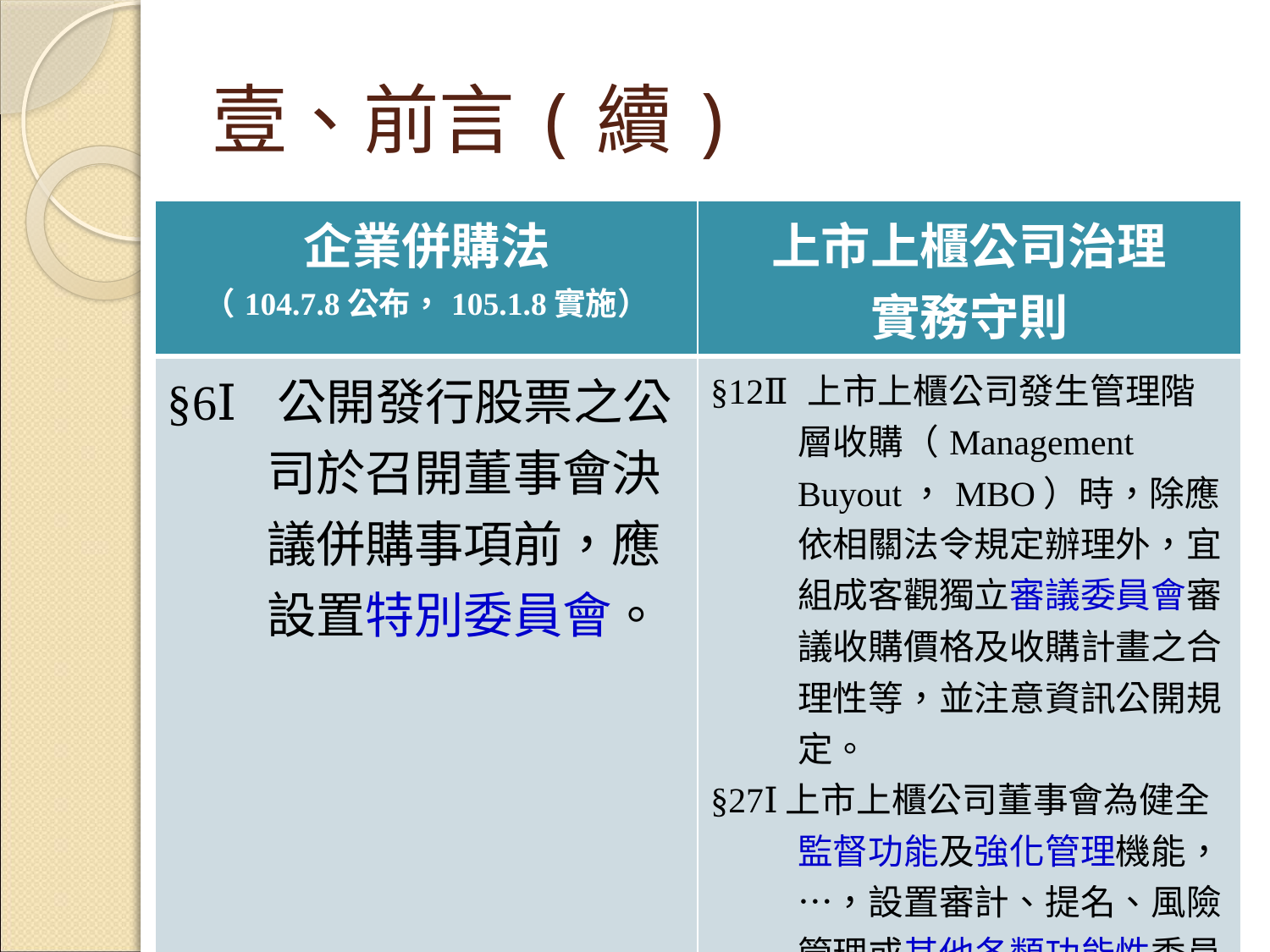

# 壹、前言(續)
| 企業併購法 （104.7.8公布，105.1.8實施） | 上市上櫃公司治理 實務守則 |
| --- | --- |
| §6Ⅰ公開發行股票之公司於召開董事會決議併購事項前，應設置特別委員會。 | §12Ⅱ上市上櫃公司發生管理階層收購（Management Buyout，MBO）時，除應依相關法令規定辦理外，宜組成客觀獨立審議委員會審議收購價格及收購計畫之合理性等，並注意資訊公開規定。 §27Ⅰ上市上櫃公司董事會為健全監督功能及強化管理機能，…，設置審計、提名、風險管理或其他各類功能性委員會。 |
5